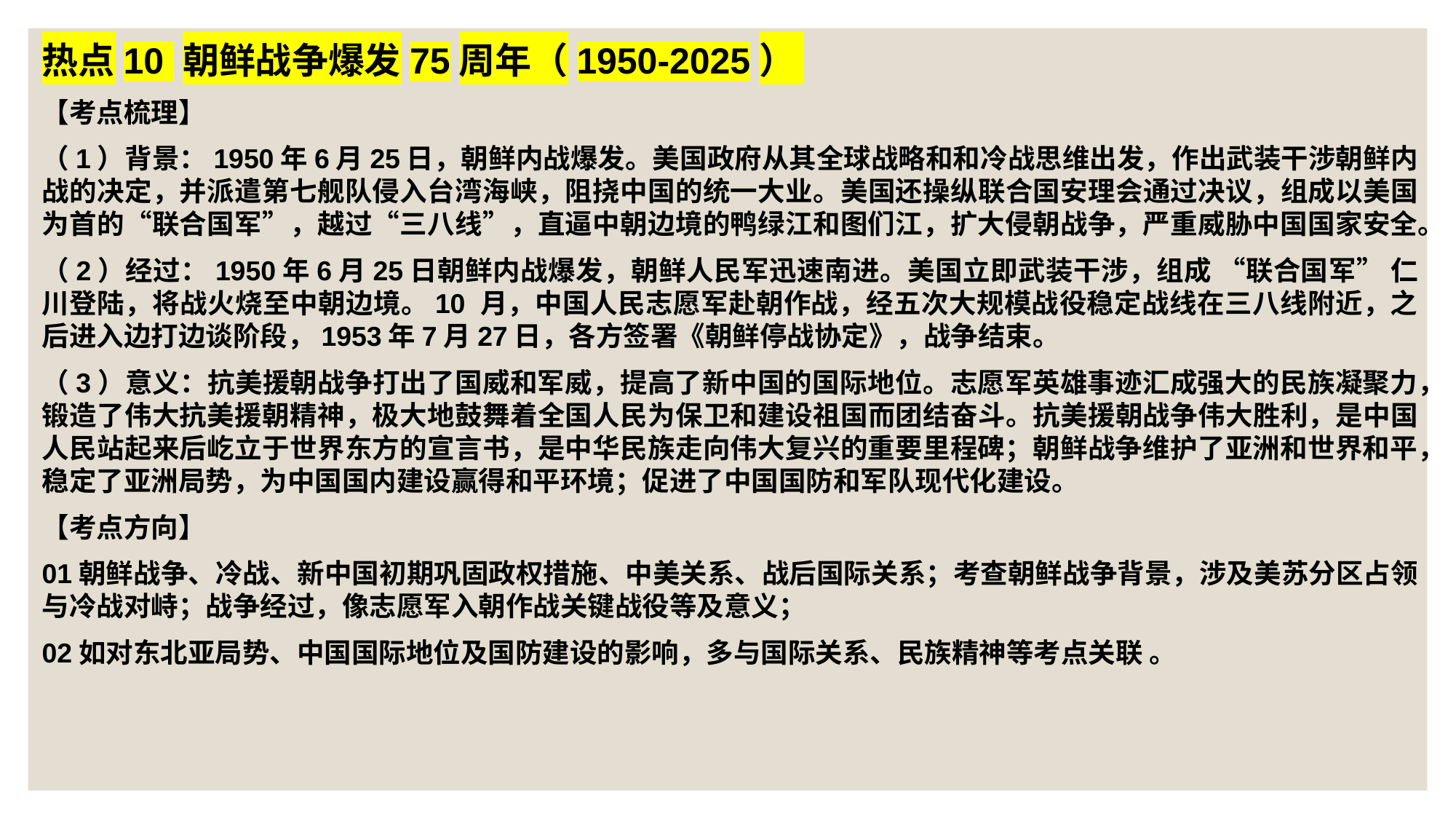

热点10 朝鲜战争爆发75周年（1950-2025）
【考点梳理】
（1）背景：1950年6月25日，朝鲜内战爆发。美国政府从其全球战略和和冷战思维出发，作出武装干涉朝鲜内战的决定，并派遣第七舰队侵入台湾海峡，阻挠中国的统一大业。美国还操纵联合国安理会通过决议，组成以美国为首的“联合国军”，越过“三八线”，直逼中朝边境的鸭绿江和图们江，扩大侵朝战争，严重威胁中国国家安全。
（2）经过：1950年6月25日朝鲜内战爆发，朝鲜人民军迅速南进。美国立即武装干涉，组成 “联合国军” 仁川登陆，将战火烧至中朝边境。10 月，中国人民志愿军赴朝作战，经五次大规模战役稳定战线在三八线附近，之后进入边打边谈阶段，1953年7月27日，各方签署《朝鲜停战协定》，战争结束。
（3）意义：抗美援朝战争打出了国威和军威，提高了新中国的国际地位。志愿军英雄事迹汇成强大的民族凝聚力，锻造了伟大抗美援朝精神，极大地鼓舞着全国人民为保卫和建设祖国而团结奋斗。抗美援朝战争伟大胜利，是中国人民站起来后屹立于世界东方的宣言书，是中华民族走向伟大复兴的重要里程碑；朝鲜战争维护了亚洲和世界和平，稳定了亚洲局势，为中国国内建设赢得和平环境；促进了中国国防和军队现代化建设。
【考点方向】
01朝鲜战争、冷战、新中国初期巩固政权措施、中美关系、战后国际关系；考查朝鲜战争背景，涉及美苏分区占领与冷战对峙；战争经过，像志愿军入朝作战关键战役等及意义；
02如对东北亚局势、中国国际地位及国防建设的影响，多与国际关系、民族精神等考点关联 。